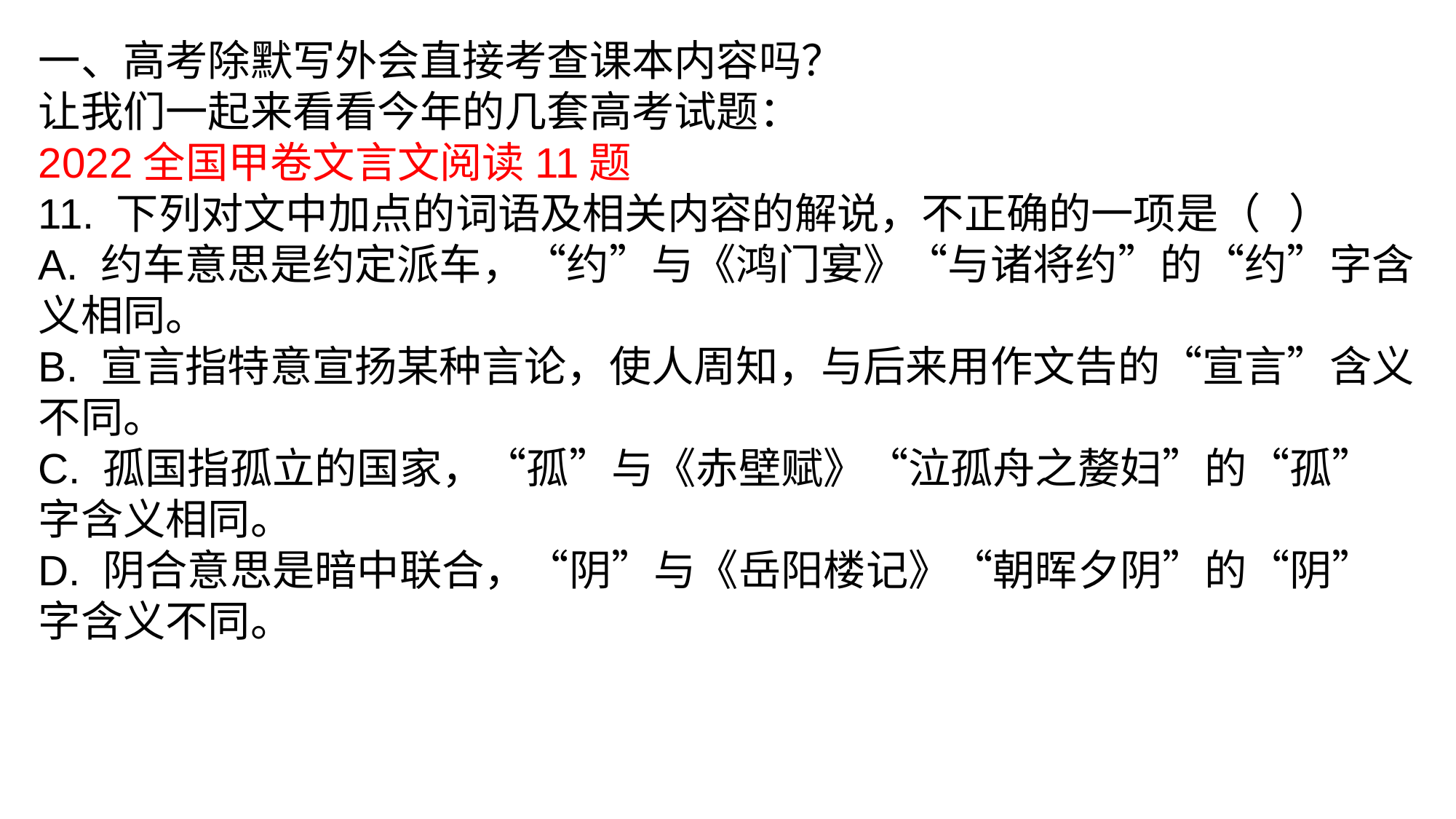

一、高考除默写外会直接考查课本内容吗？
让我们一起来看看今年的几套高考试题：
2022全国甲卷文言文阅读11题
11. 下列对文中加点的词语及相关内容的解说，不正确的一项是（   ）
A. 约车意思是约定派车，“约”与《鸿门宴》“与诸将约”的“约”字含义相同。
B. 宣言指特意宣扬某种言论，使人周知，与后来用作文告的“宣言”含义不同。
C. 孤国指孤立的国家，“孤”与《赤壁赋》“泣孤舟之嫠妇”的“孤”字含义相同。
D. 阴合意思是暗中联合，“阴”与《岳阳楼记》“朝晖夕阴”的“阴”字含义不同。